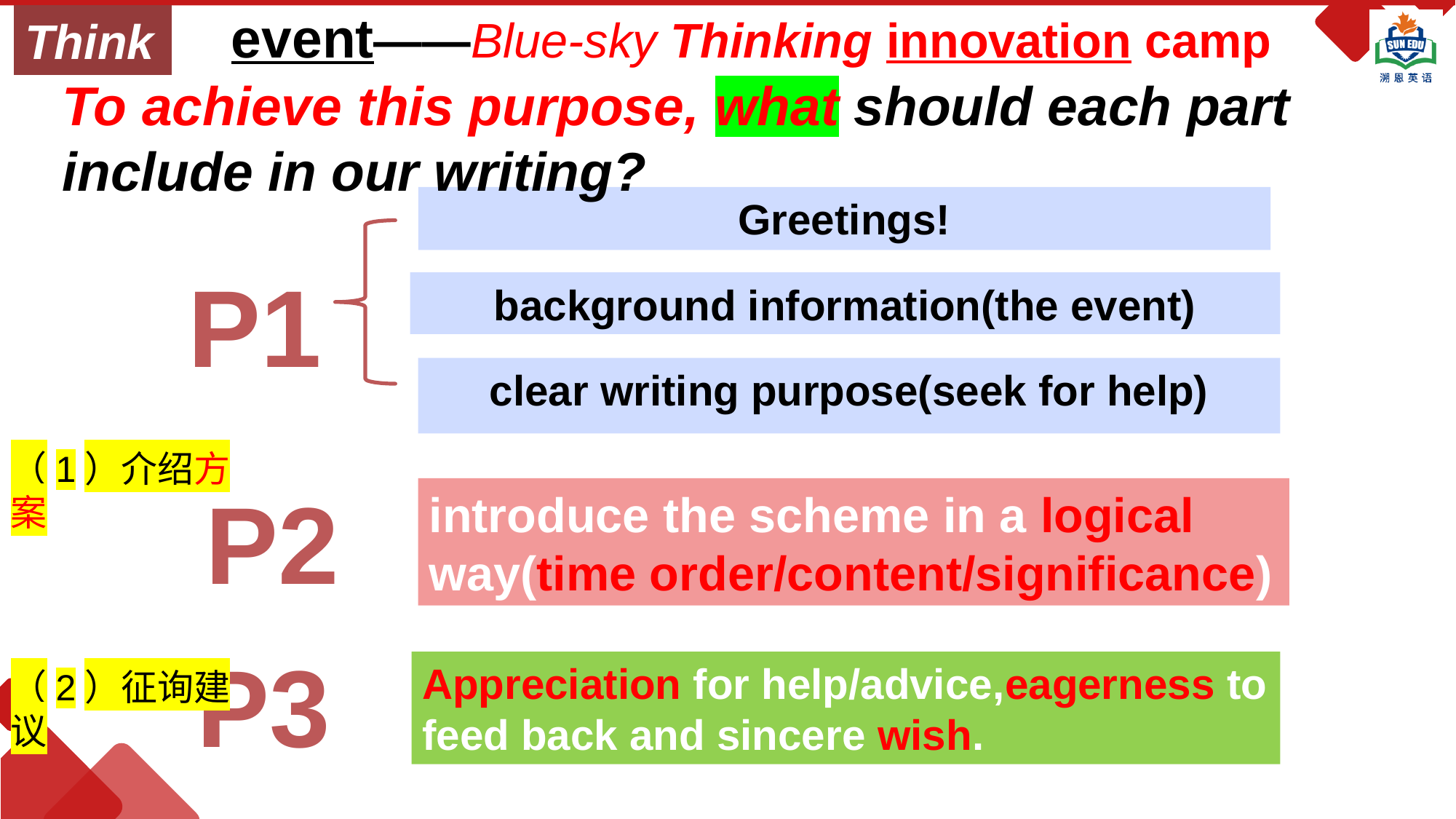

event——Blue-sky Thinking innovation camp
Think
To achieve this purpose, what should each part include in our writing?
Greetings!

P1
background information(the event)
clear writing purpose(seek for help)
（1）介绍方案

（2）征询建议
P2
introduce the scheme in a logical way(time order/content/significance)
P3
Appreciation for help/advice,eagerness to feed back and sincere wish.
To make Chris more willing to offer us advice, what should we write in the end?